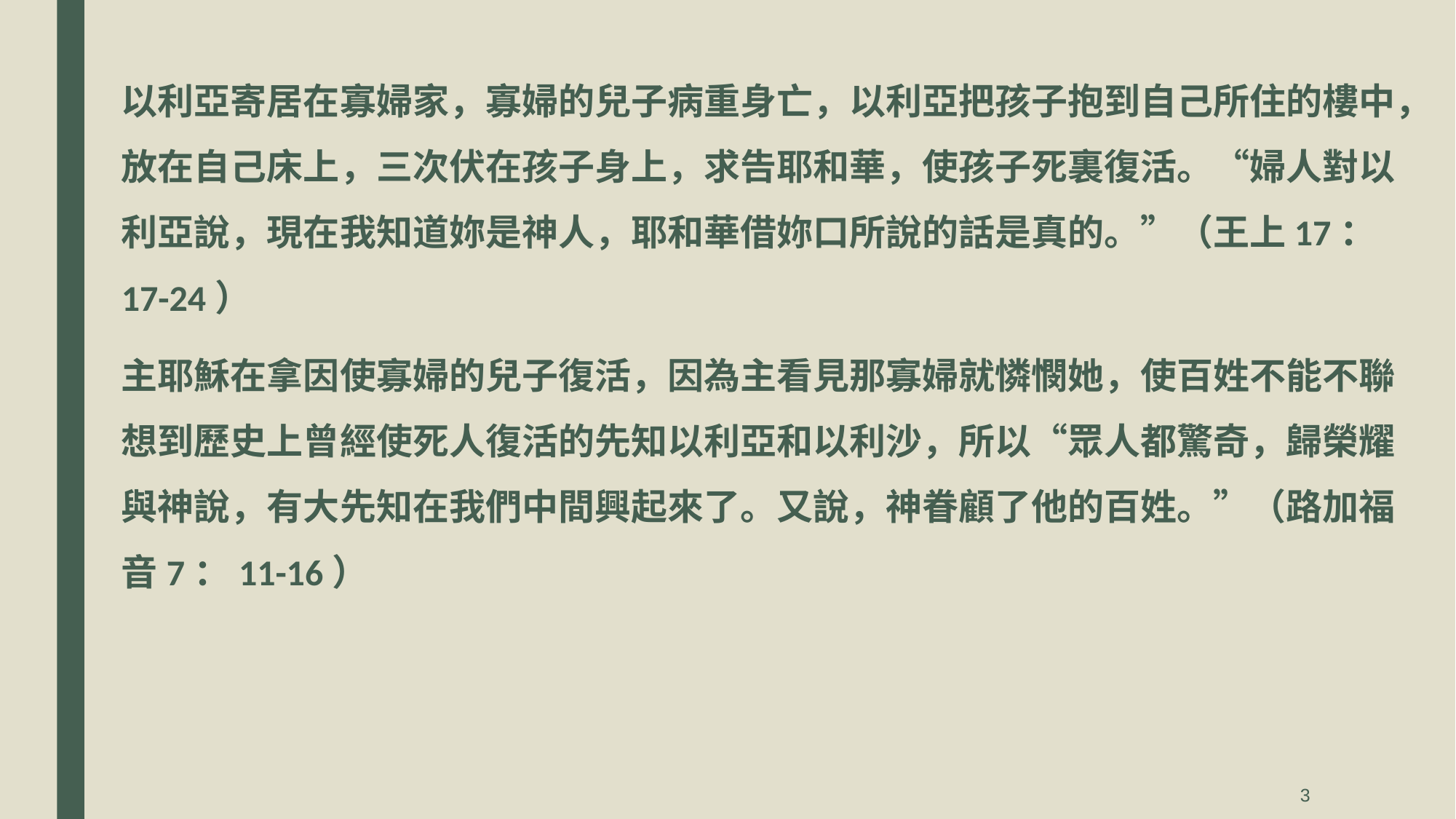

以利亞寄居在寡婦家，寡婦的兒子病重身亡，以利亞把孩子抱到自己所住的樓中，放在自己床上，三次伏在孩子身上，求告耶和華，使孩子死裏復活。“婦人對以利亞說，現在我知道妳是神人，耶和華借妳口所說的話是真的。”（王上17：17-24）
主耶穌在拿因使寡婦的兒子復活，因為主看見那寡婦就憐憫她，使百姓不能不聯想到歷史上曾經使死人復活的先知以利亞和以利沙，所以“眾人都驚奇，歸榮耀與神說，有大先知在我們中間興起來了。又說，神眷顧了他的百姓。”（路加福音7：11-16）

3